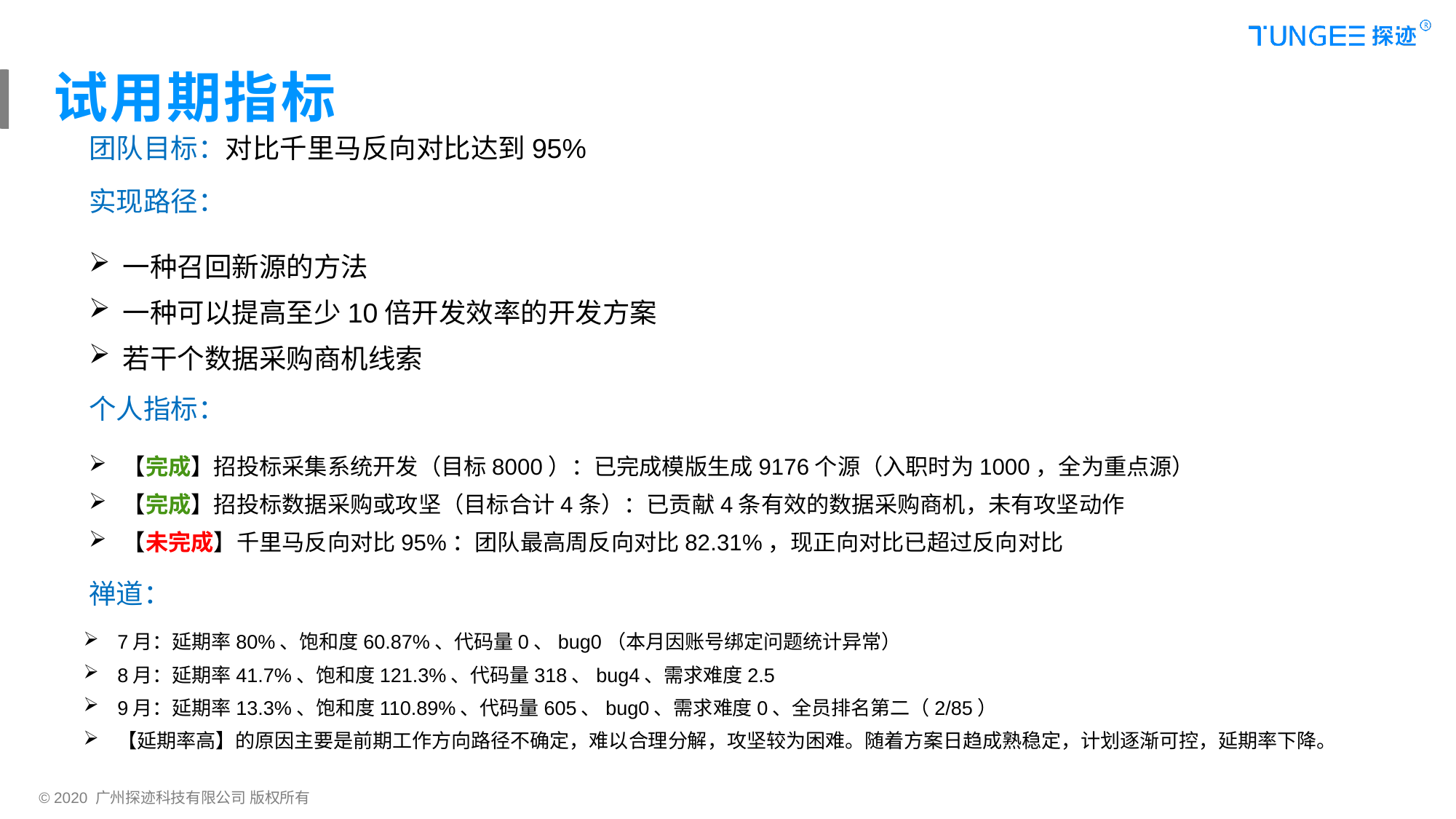

试用期指标

团队目标：对比千里马反向对比达到95%
实现路径：
一种召回新源的方法
一种可以提高至少10倍开发效率的开发方案
若干个数据采购商机线索
个人指标：
【完成】招投标采集系统开发（目标8000）：已完成模版生成9176个源（入职时为1000，全为重点源）
【完成】招投标数据采购或攻坚（目标合计4条）：已贡献4条有效的数据采购商机，未有攻坚动作
【未完成】千里马反向对比95%：团队最高周反向对比82.31%，现正向对比已超过反向对比
禅道：
7月：延期率80%、饱和度60.87%、代码量0、bug0（本月因账号绑定问题统计异常）
8月：延期率41.7%、饱和度121.3%、代码量318、bug4、需求难度2.5
9月：延期率13.3%、饱和度110.89%、代码量605、bug0、需求难度0、全员排名第二（2/85）
【延期率高】的原因主要是前期工作方向路径不确定，难以合理分解，攻坚较为困难。随着方案日趋成熟稳定，计划逐渐可控，延期率下降。
4